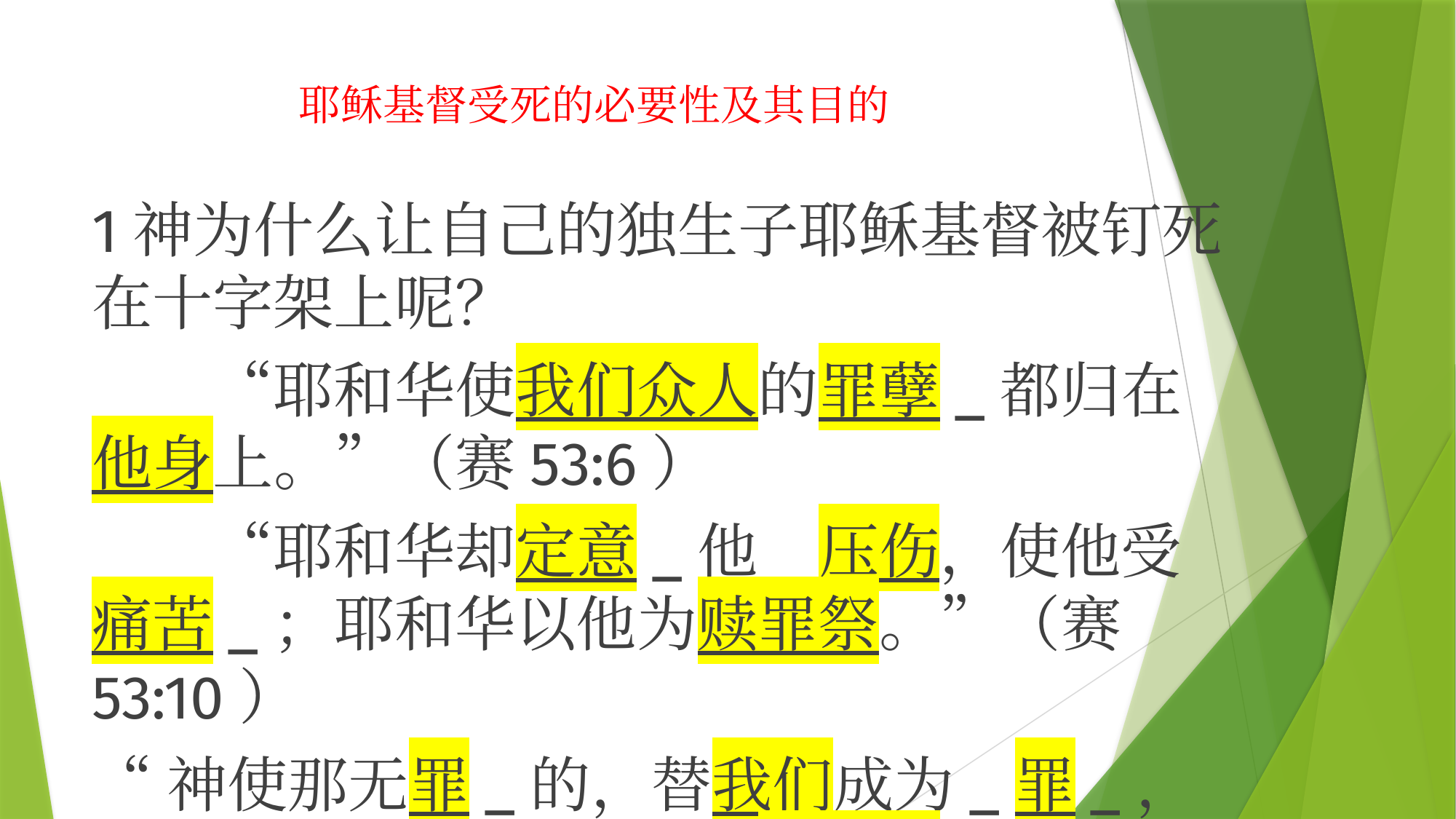

# 耶稣基督受死的必要性及其目的
1神为什么让自己的独生子耶稣基督被钉死在十字架上呢？
　　“耶和华使我们众人的罪孽_都归在他身上。”（赛53:6）
　　“耶和华却定意_他_压伤，使他受痛苦_；耶和华以他为赎罪祭。”（赛53:10）
“神使那无罪_的，替我们成为_罪_，好叫我们在他里面成为_神的义。”（林后5:21）